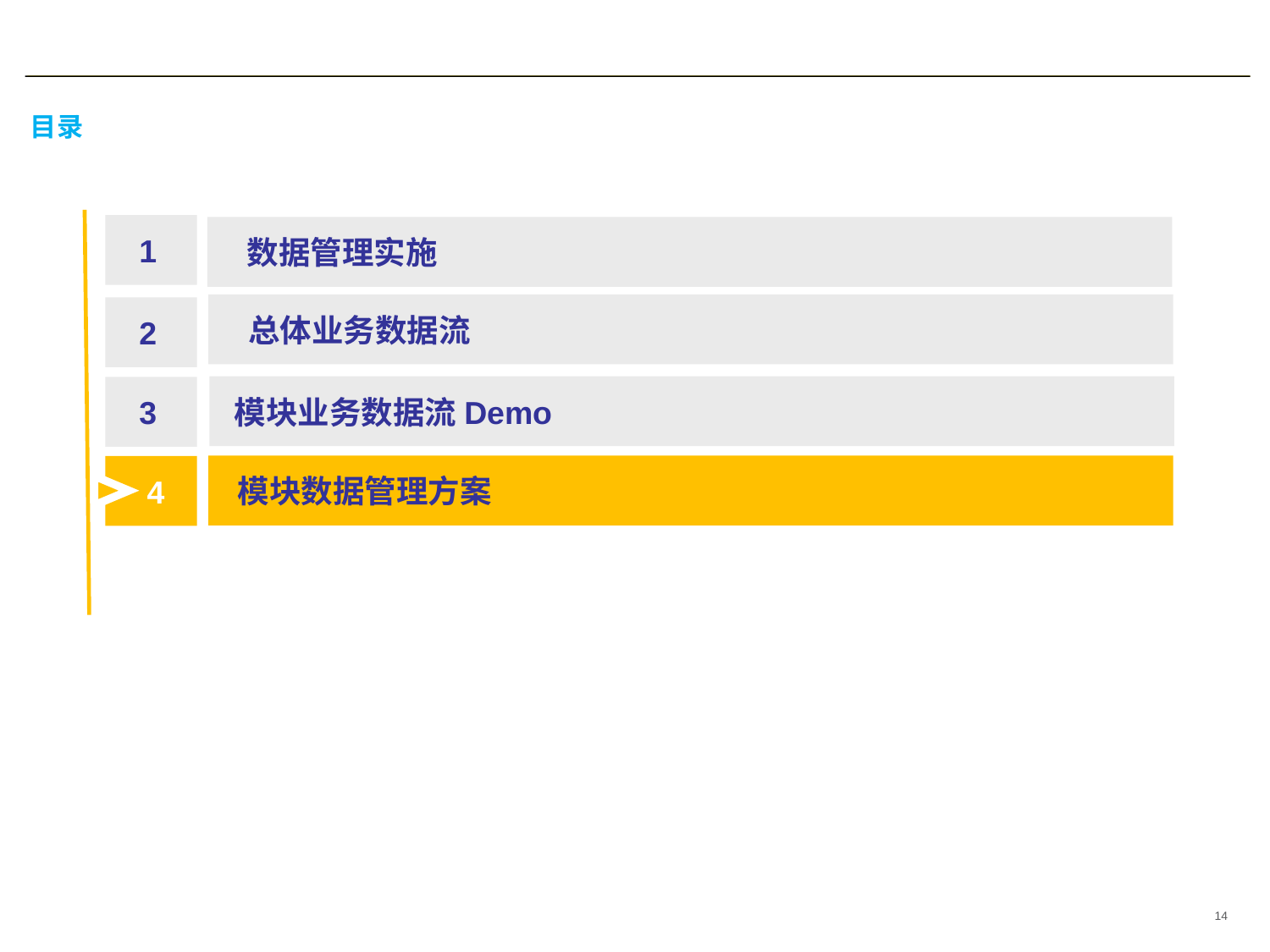

# 目录

 1
 数据管理实施
 总体业务数据流
 2
模块业务数据流Demo
 3
   模块数据管理方案
 4